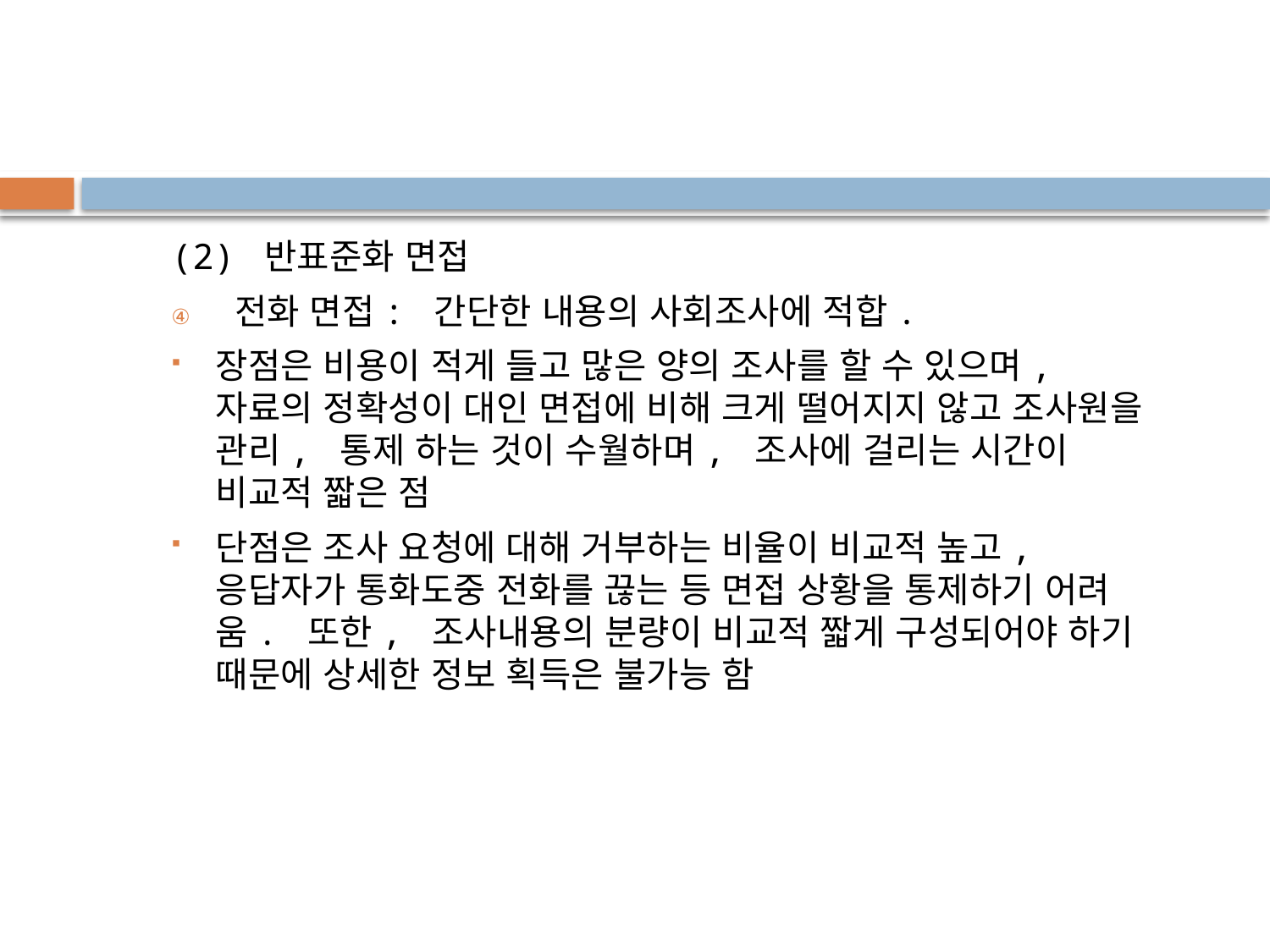

(2) 반표준화 면접
전화 면접: 간단한 내용의 사회조사에 적합.
장점은 비용이 적게 들고 많은 양의 조사를 할 수 있으며, 자료의 정확성이 대인 면접에 비해 크게 떨어지지 않고 조사원을 관리, 통제 하는 것이 수월하며, 조사에 걸리는 시간이 비교적 짧은 점
단점은 조사 요청에 대해 거부하는 비율이 비교적 높고, 응답자가 통화도중 전화를 끊는 등 면접 상황을 통제하기 어려움. 또한, 조사내용의 분량이 비교적 짧게 구성되어야 하기 때문에 상세한 정보 획득은 불가능 함